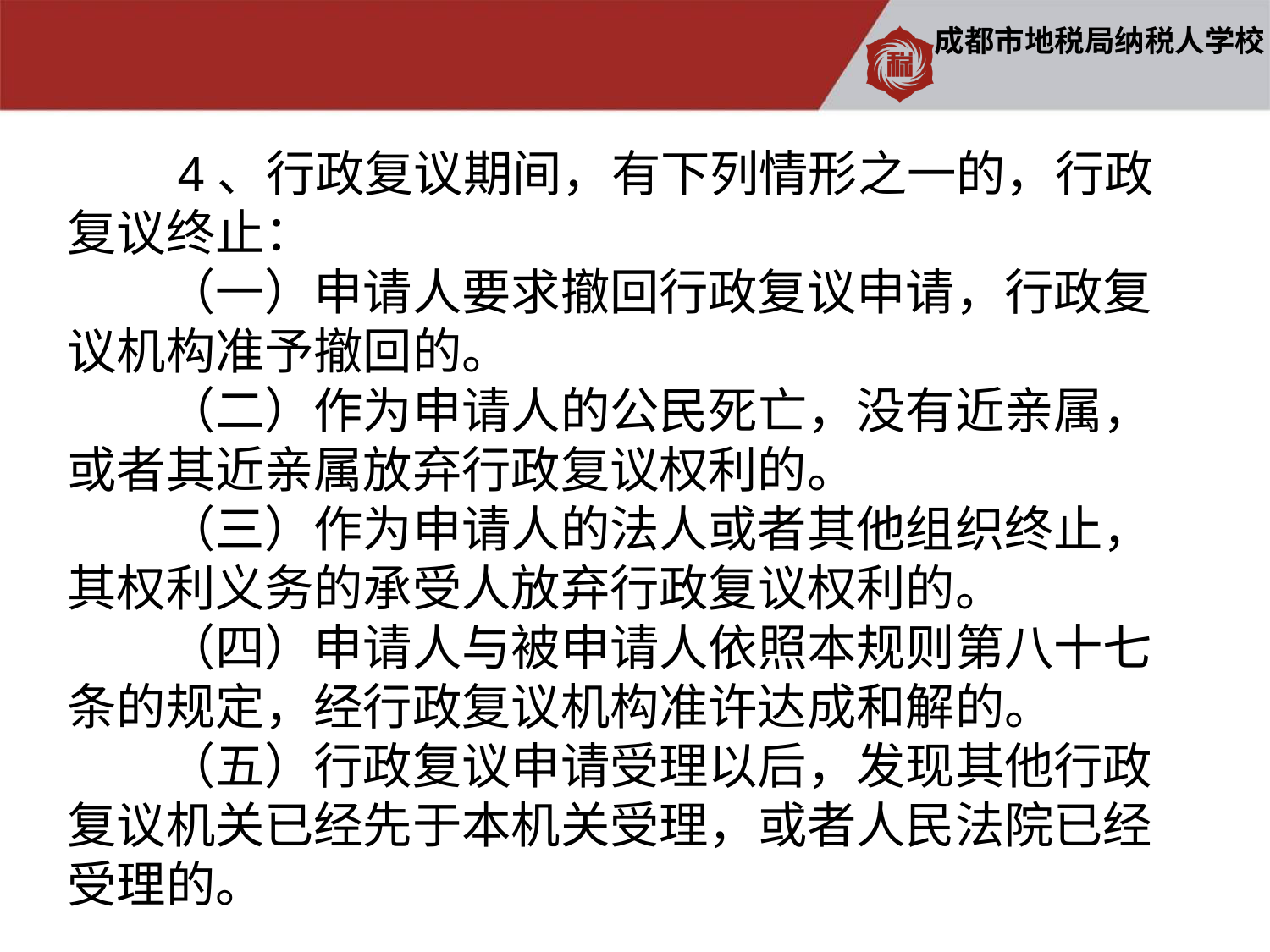

4、行政复议期间，有下列情形之一的，行政复议终止：
　　（一）申请人要求撤回行政复议申请，行政复议机构准予撤回的。
　　（二）作为申请人的公民死亡，没有近亲属，或者其近亲属放弃行政复议权利的。
　　（三）作为申请人的法人或者其他组织终止，其权利义务的承受人放弃行政复议权利的。
　　（四）申请人与被申请人依照本规则第八十七条的规定，经行政复议机构准许达成和解的。
　　（五）行政复议申请受理以后，发现其他行政复议机关已经先于本机关受理，或者人民法院已经受理的。